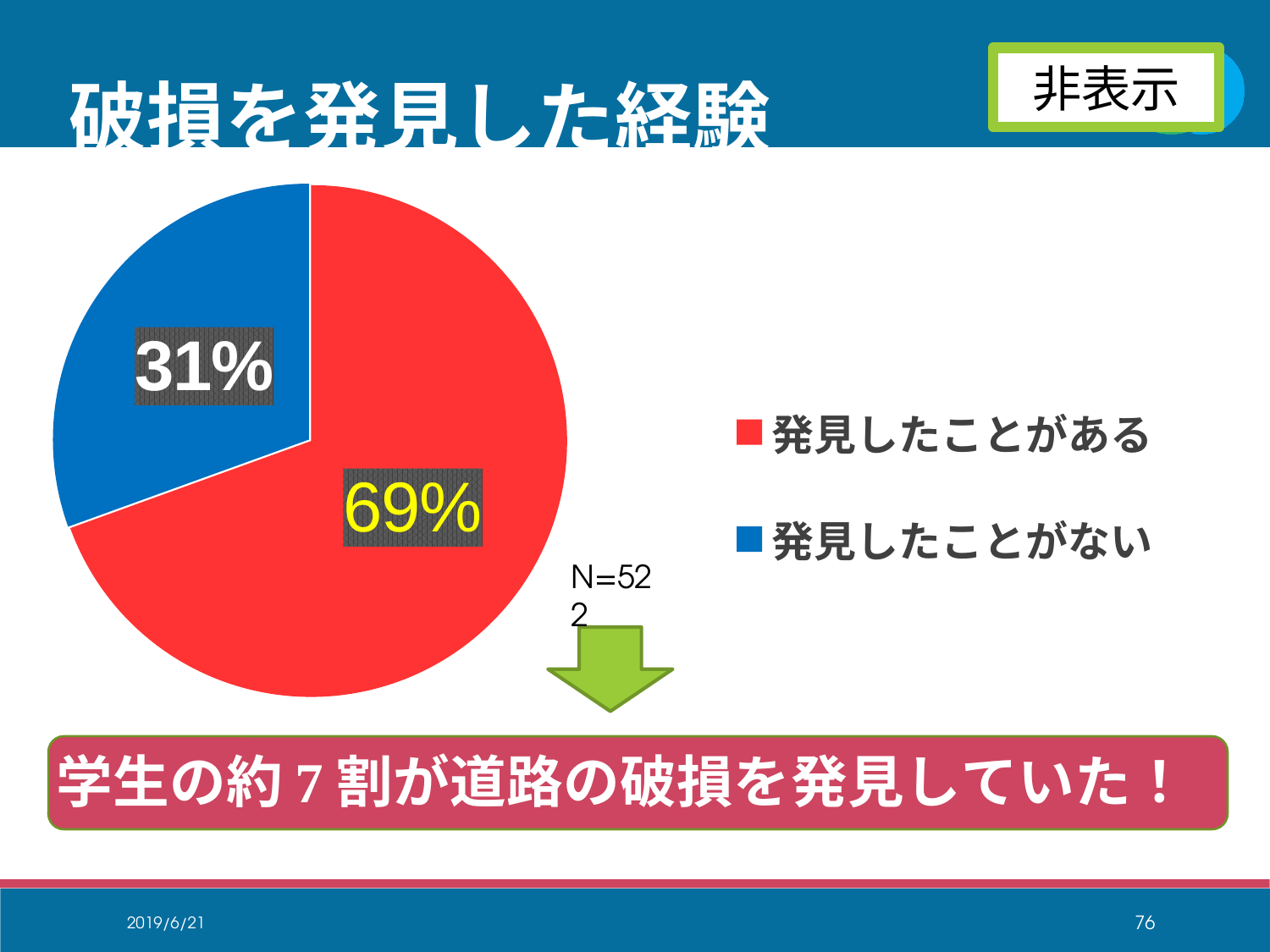

### Chart: 破損を発見した経験

| Category | 破損を発見した経験 |
|---|---|
| 発見したことがある | 69.54 |
| 発見したことがない | 30.56 |
非表示
N=522

2019/6/21
76